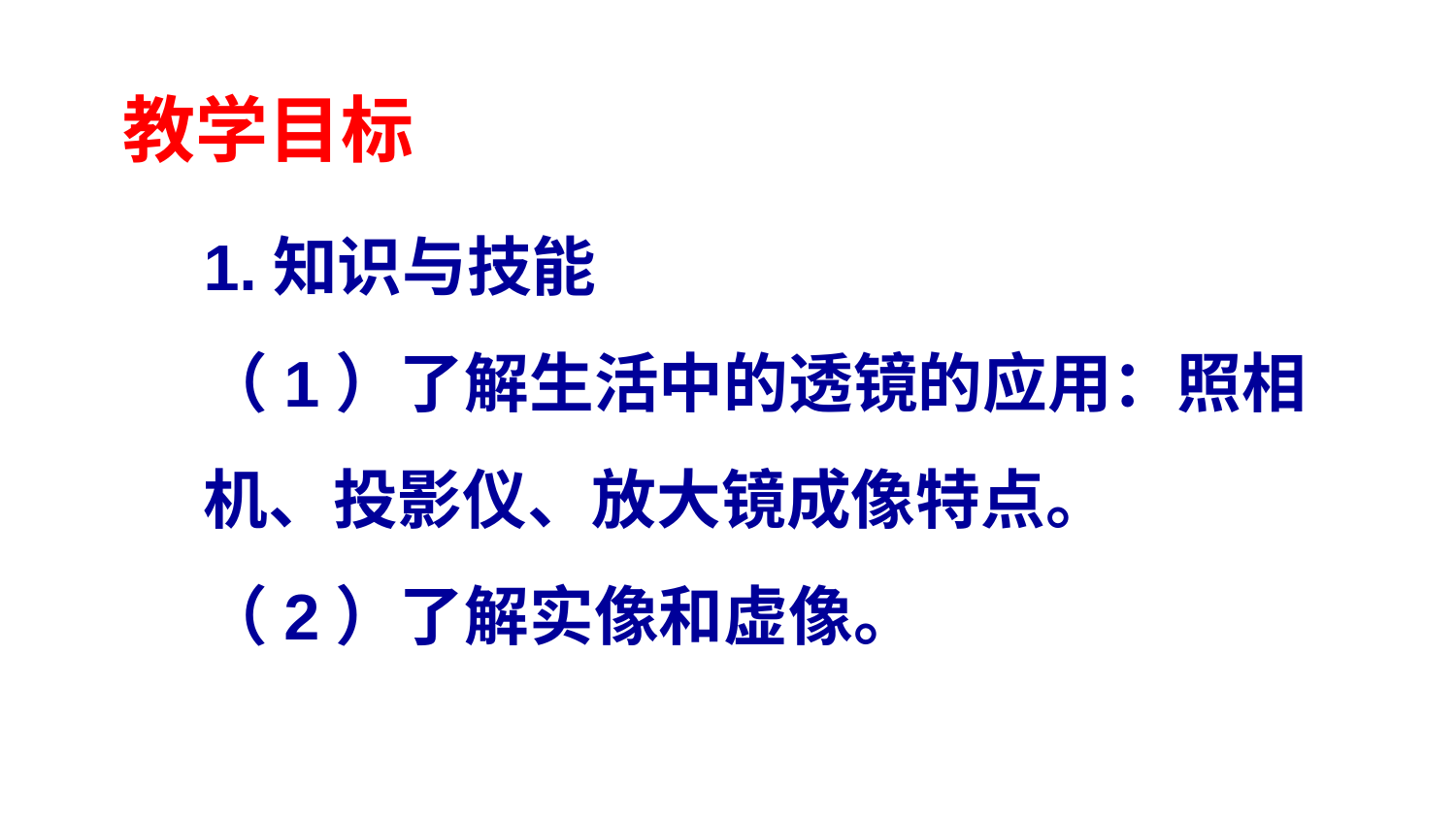

教学目标
1.知识与技能
（1）了解生活中的透镜的应用：照相机、投影仪、放大镜成像特点。
（2）了解实像和虚像。